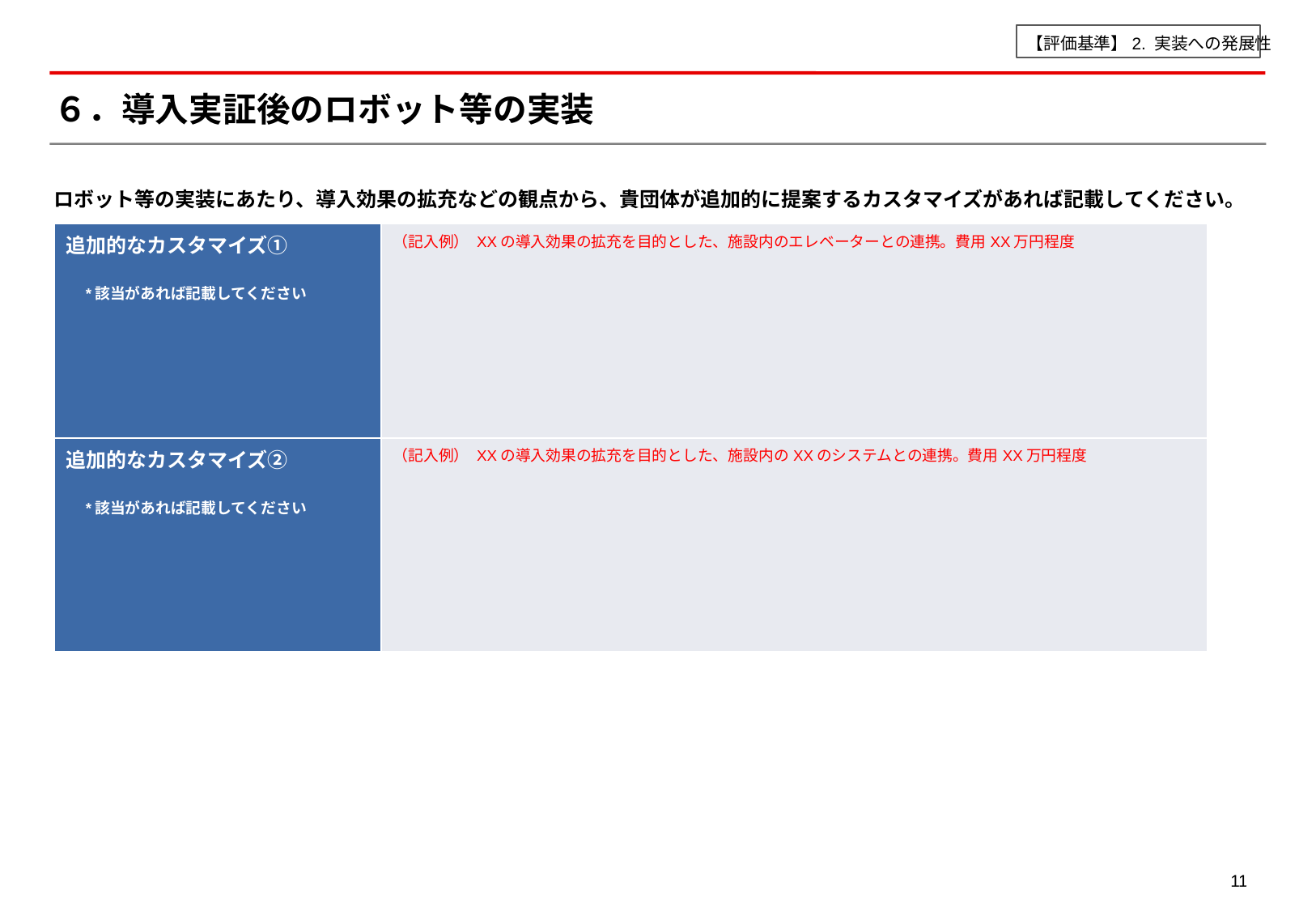

【評価基準】2. 実装への発展性
# ６．導入実証後のロボット等の実装
ロボット等の実装にあたり、導入効果の拡充などの観点から、貴団体が追加的に提案するカスタマイズがあれば記載してください。
| 追加的なカスタマイズ① 　\*該当があれば記載してください | （記入例） XXの導入効果の拡充を目的とした、施設内のエレベーターとの連携。費用XX万円程度 |
| --- | --- |
| 追加的なカスタマイズ② 　\*該当があれば記載してください | （記入例） XXの導入効果の拡充を目的とした、施設内のXXのシステムとの連携。費用XX万円程度 |